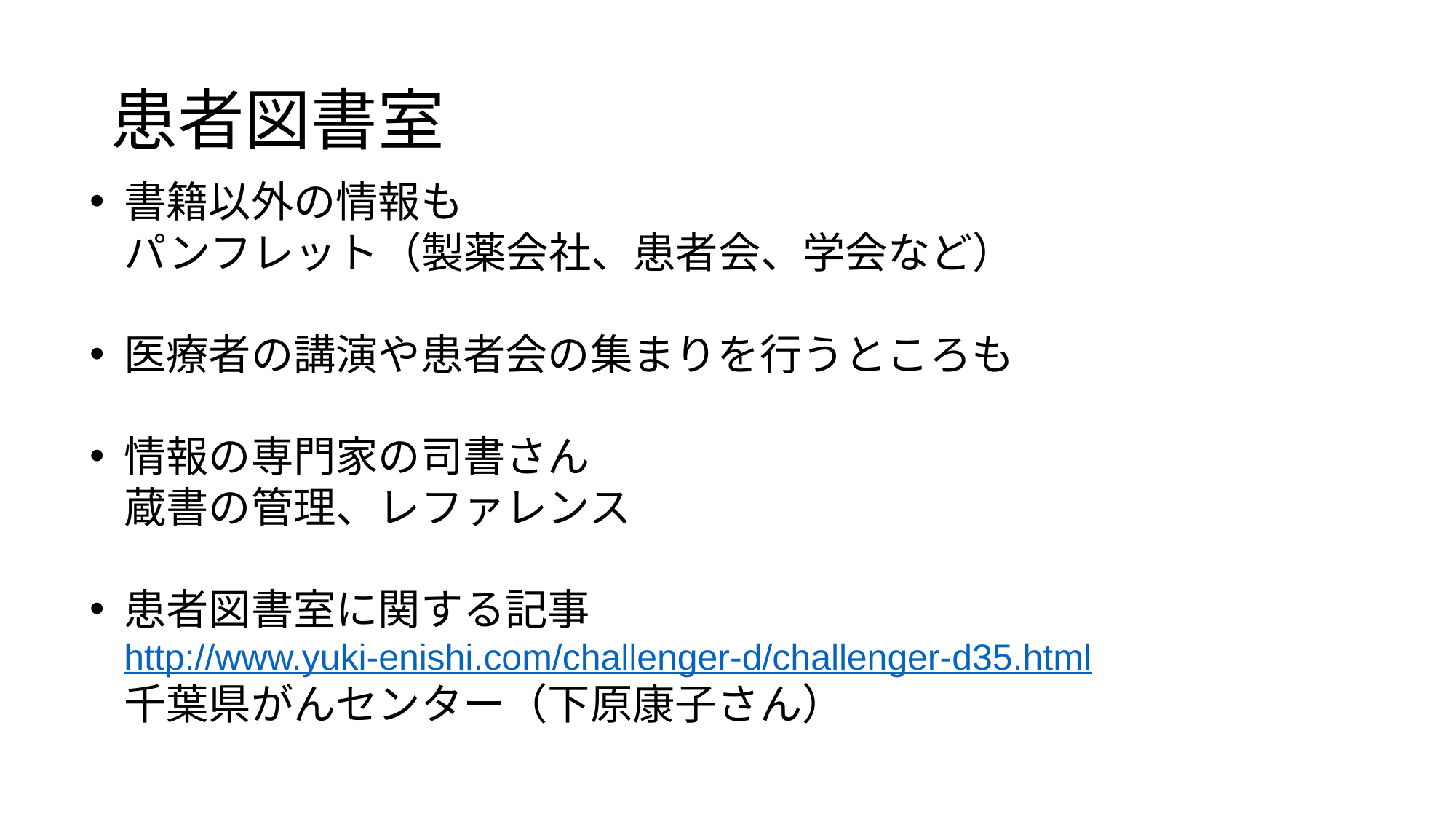

# 患者図書室
書籍以外の情報も
パンフレット（製薬会社、患者会、学会など）

医療者の講演や患者会の集まりを行うところも

情報の専門家の司書さん
蔵書の管理、レファレンス

患者図書室に関する記事
http://www.yuki-enishi.com/challenger-d/challenger-d35.html
千葉県がんセンター（下原康子さん）